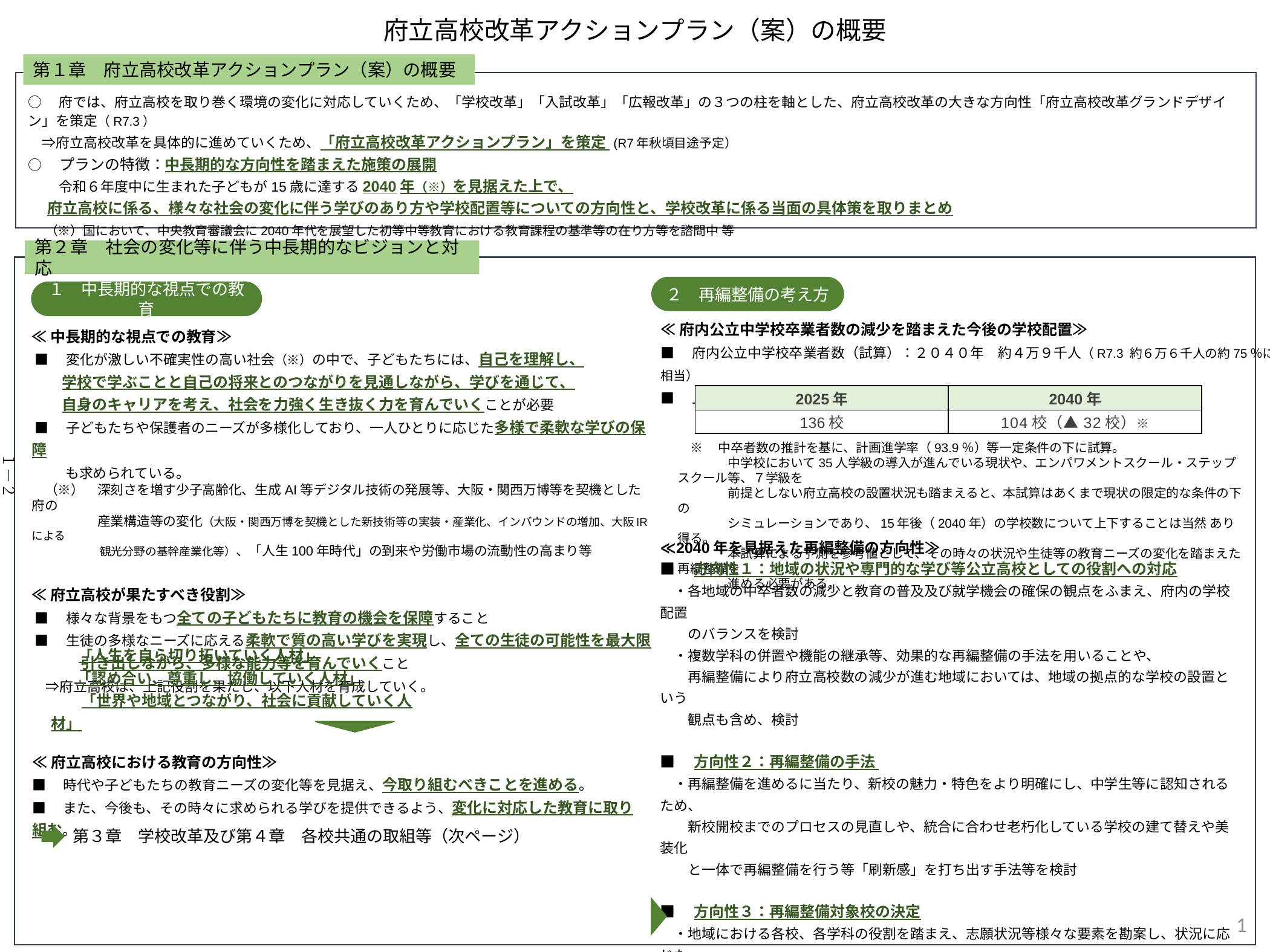

府立高校改革アクションプラン（案）の概要
第１章　府立高校改革アクションプラン（案）の概要

○　府では、府立高校を取り巻く環境の変化に対応していくため、「学校改革」「入試改革」「広報改革」の３つの柱を軸とした、府立高校改革の大きな方向性「府立高校改革グランドデザイン」を策定（R7.3）
　⇒府立高校改革を具体的に進めていくため、「府立高校改革アクションプラン」を策定 (R7年秋頃目途予定）
○　プランの特徴：中長期的な方向性を踏まえた施策の展開
　　 令和６年度中に生まれた子どもが15歳に達する2040年（※）を見据えた上で、
     府立高校に係る、様々な社会の変化に伴う学びのあり方や学校配置等についての方向性と、学校改革に係る当面の具体策を取りまとめ
     （※）国において、中央教育審議会に2040年代を展望した初等中等教育における教育課程の基準等の在り方等を諮問中 等
第２章　社会の変化等に伴う中長期的なビジョンと対応

２　再編整備の考え方
１　中長期的な視点での教育
≪府内公立中学校卒業者数の減少を踏まえた今後の学校配置≫
■　府内公立中学校卒業者数（試算）：２０４０年　約４万９千人（R7.3 約６万６千人の約75％に相当）
■　上記試算を踏まえた府立高校数（試算）（※）

≪中長期的な視点での教育≫
 ■　変化が激しい不確実性の高い社会（※）の中で、子どもたちには、自己を理解し、
　　学校で学ぶことと自己の将来とのつながりを見通しながら、学びを通じて、
　　自身のキャリアを考え、社会を力強く生き抜く力を育んでいくことが必要
 ■　子どもたちや保護者のニーズが多様化しており、一人ひとりに応じた多様で柔軟な学びの保障
　　 も求められている。
　（※）　深刻さを増す少子高齢化、生成AI等デジタル技術の発展等、大阪・関西万博等を契機とした府の
　　　　　産業構造等の変化（大阪・関西万博を契機とした新技術等の実装・産業化、インバウンドの増加、大阪IRによる
　　　　　　観光分野の基幹産業化等）、「人生100年時代」の到来や労働市場の流動性の高まり等

≪府立高校が果たすべき役割≫
 ■　様々な背景をもつ全ての子どもたちに教育の機会を保障すること
 ■　生徒の多様なニーズに応える柔軟で質の高い学びを実現し、全ての生徒の可能性を最大限
　　　 引き出しながら、多様な能力等を育んでいくこと
　⇒府立高校は、上記役割を果たし、以下人材を育成していく。

| 2025年 | 2040年 |
| --- | --- |
| 136校 | 104校（▲32校）※ |
　※　 中卒者数の推計を基に、計画進学率（93.9％）等一定条件の下に試算。
　　　　中学校において35人学級の導入が進んでいる現状や、エンパワメントスクール・ステップスクール等、７学級を
　　　　前提としない府立高校の設置状況も踏まえると、本試算はあくまで現状の限定的な条件の下の
　　　　シミュレーションであり、15年後（2040年）の学校数について上下することは当然 あり得る。
　　　　本試算による予測を参考値として、その時々の状況や生徒等の教育ニーズの変化を踏まえた再編整備を
　　　　進める必要がある。
１－２
≪2040年を見据えた再編整備の方向性≫
■　方向性１：地域の状況や専門的な学び等公立高校としての役割への対応
　・各地域の中卒者数の減少と教育の普及及び就学機会の確保の観点をふまえ、府内の学校配置
　　のバランスを検討
　・複数学科の併置や機能の継承等、効果的な再編整備の手法を用いることや、
　　再編整備により府立高校数の減少が進む地域においては、地域の拠点的な学校の設置という
　　観点も含め、検討

■　方向性２：再編整備の手法
　・再編整備を進めるに当たり、新校の魅力・特色をより明確にし、中学生等に認知されるため、
　　新校開校までのプロセスの見直しや、統合に合わせ老朽化している学校の建て替えや美装化
　　と一体で再編整備を行う等「刷新感」を打ち出す手法等を検討

■　方向性３：再編整備対象校の決定
　・地域における各校、各学科の役割を踏まえ、志願状況等様々な要素を勘案し、状況に応じた
　　再編手法を都度検討の上、進める。

　　上記方向性を踏まえた上で、府立高等学校再編整備方針及び府立高等学校再編整備計画に
　  基づき、計画的に再編整備を進めていく。
　　「人生を自ら切り拓いていく人材」
  　「認め合い、尊重し、協働していく人材」
　　「世界や地域とつながり、社会に貢献していく人材」

≪府立高校における教育の方向性≫
■　時代や子どもたちの教育ニーズの変化等を見据え、今取り組むべきことを進める。
■　また、今後も、その時々に求められる学びを提供できるよう、変化に対応した教育に取り組む。
第３章　学校改革及び第４章　各校共通の取組等（次ページ）

1